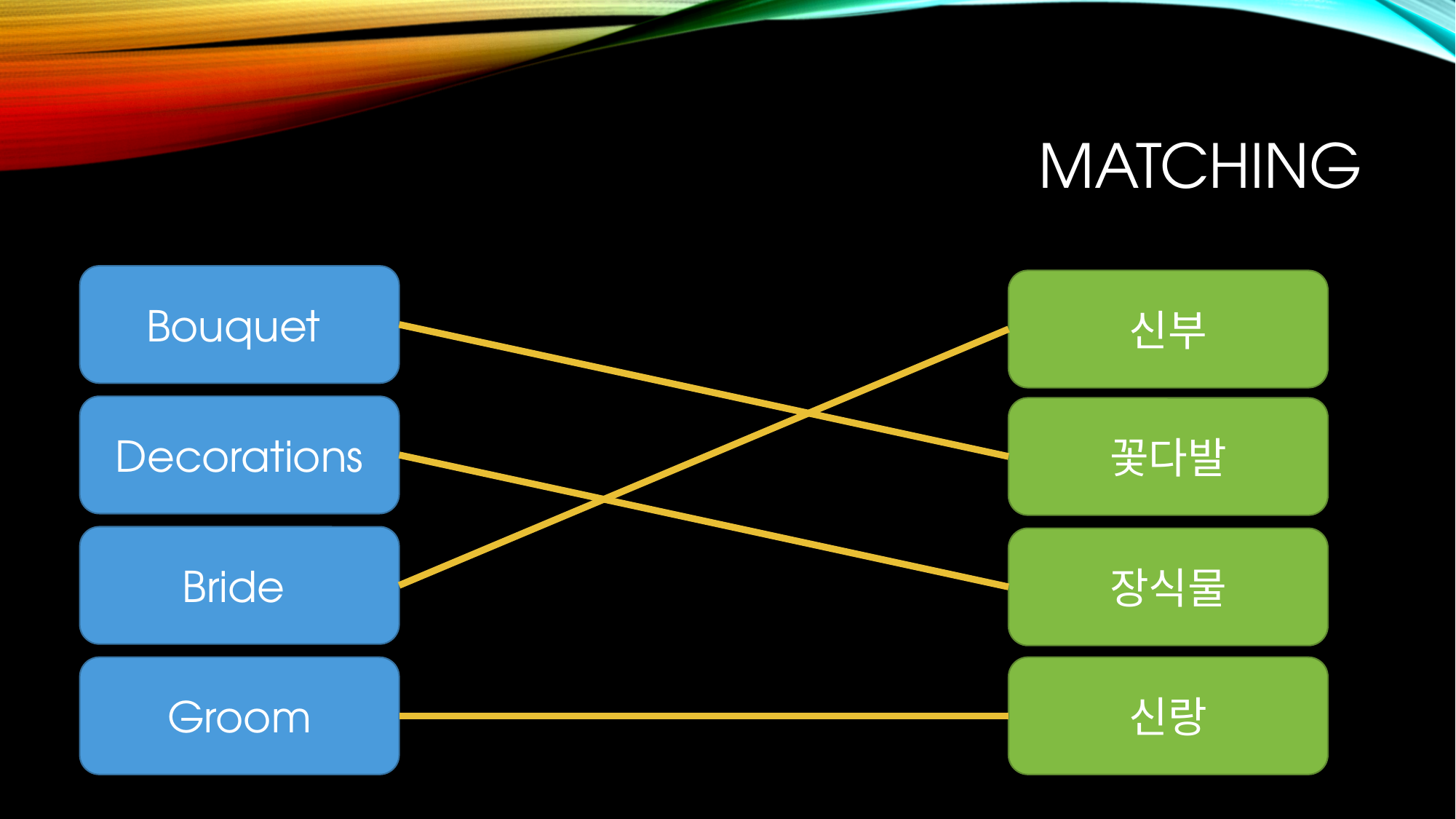

# Matching
Bouquet
신부
Decorations
꽃다발
Bride
장식물
Groom
신랑